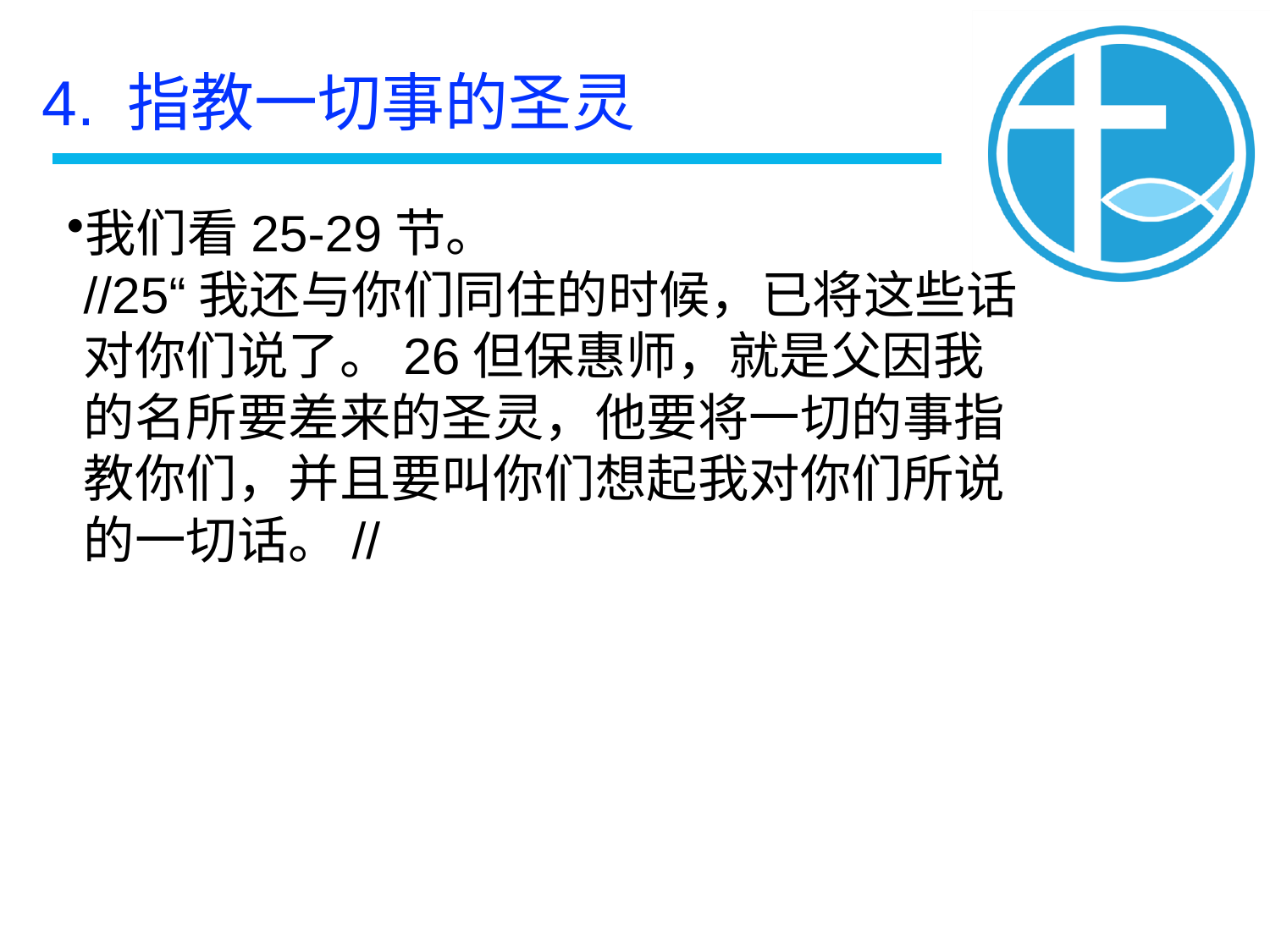

4. 指教一切事的圣灵
我们看25-29节。
//25“我还与你们同住的时候，已将这些话对你们说了。26但保惠师，就是父因我的名所要差来的圣灵，他要将一切的事指教你们，并且要叫你们想起我对你们所说的一切话。//